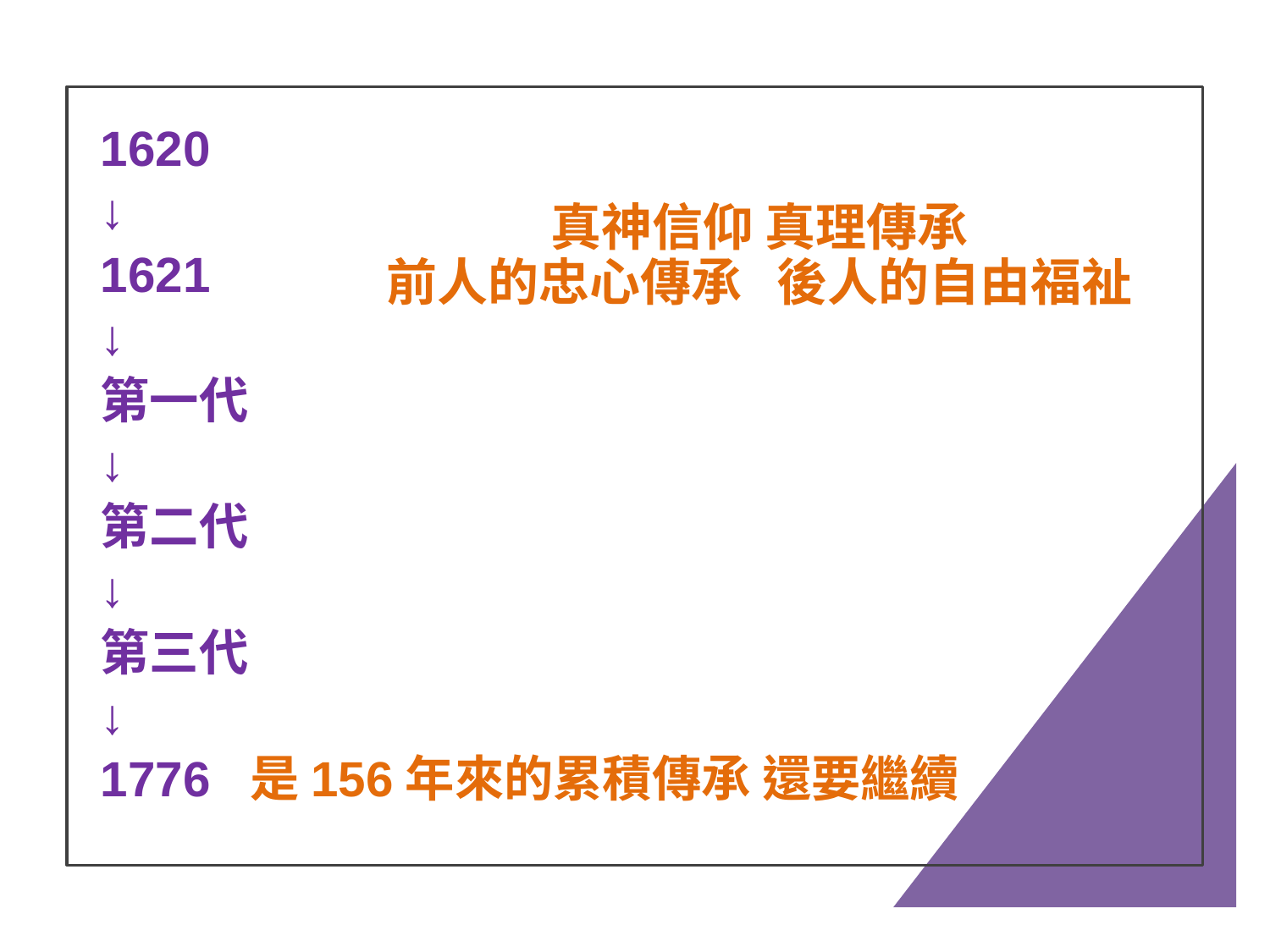

1620
↓
1621
↓
第一代
↓
第二代
↓
第三代
↓
1776  是156年來的累積傳承 還要繼續

# 真神信仰 真理傳承 前人的忠心傳承   後人的自由福祉